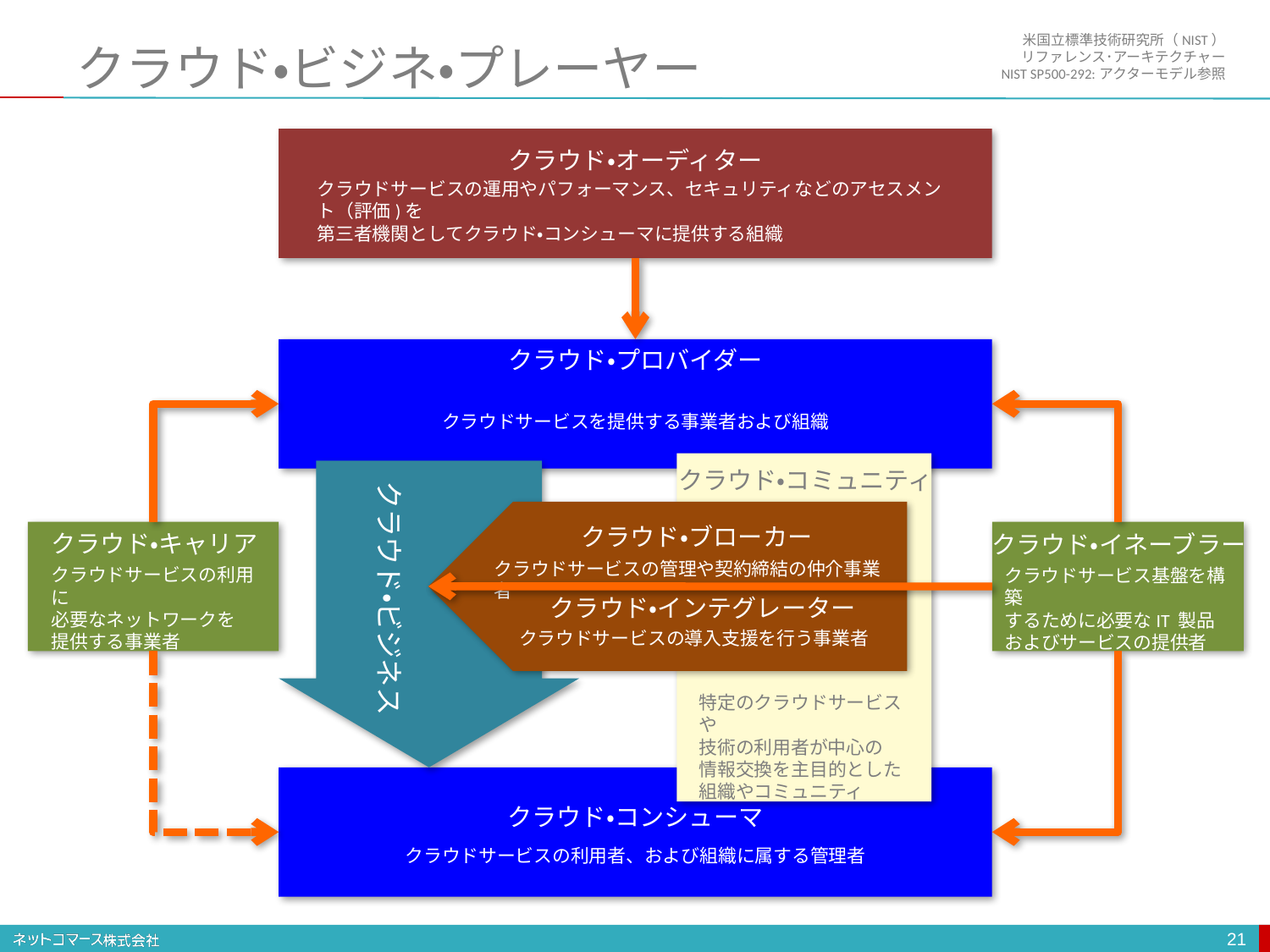

米国立標準技術研究所（NIST）
リファレンス･アーキテクチャー
NIST SP500-292:アクターモデル参照
# クラウド・ビジネ・プレーヤー

クラウド・オーディター
クラウドサービスの運用やパフォーマンス、セキュリティなどのアセスメント（評価)を
第三者機関としてクラウド・コンシューマに提供する組織
クラウド・プロバイダー

クラウドサービスを提供する事業者および組織

クラウド・コミュニティ

クラウド・ビジネス

クラウド・ブローカー

クラウド・キャリア
クラウド・イネーブラー
クラウドサービスの管理や契約締結の仲介事業者
クラウドサービスの利用に
必要なネットワークを
提供する事業者
クラウドサービス基盤を構築
するために必要なIT 製品
およびサービスの提供者
クラウド・インテグレーター
クラウドサービスの導入支援を行う事業者
特定のクラウドサービスや
技術の利用者が中心の
情報交換を主目的とした
組織やコミュニティ

クラウド・コンシューマ
クラウドサービスの利用者、および組織に属する管理者
21